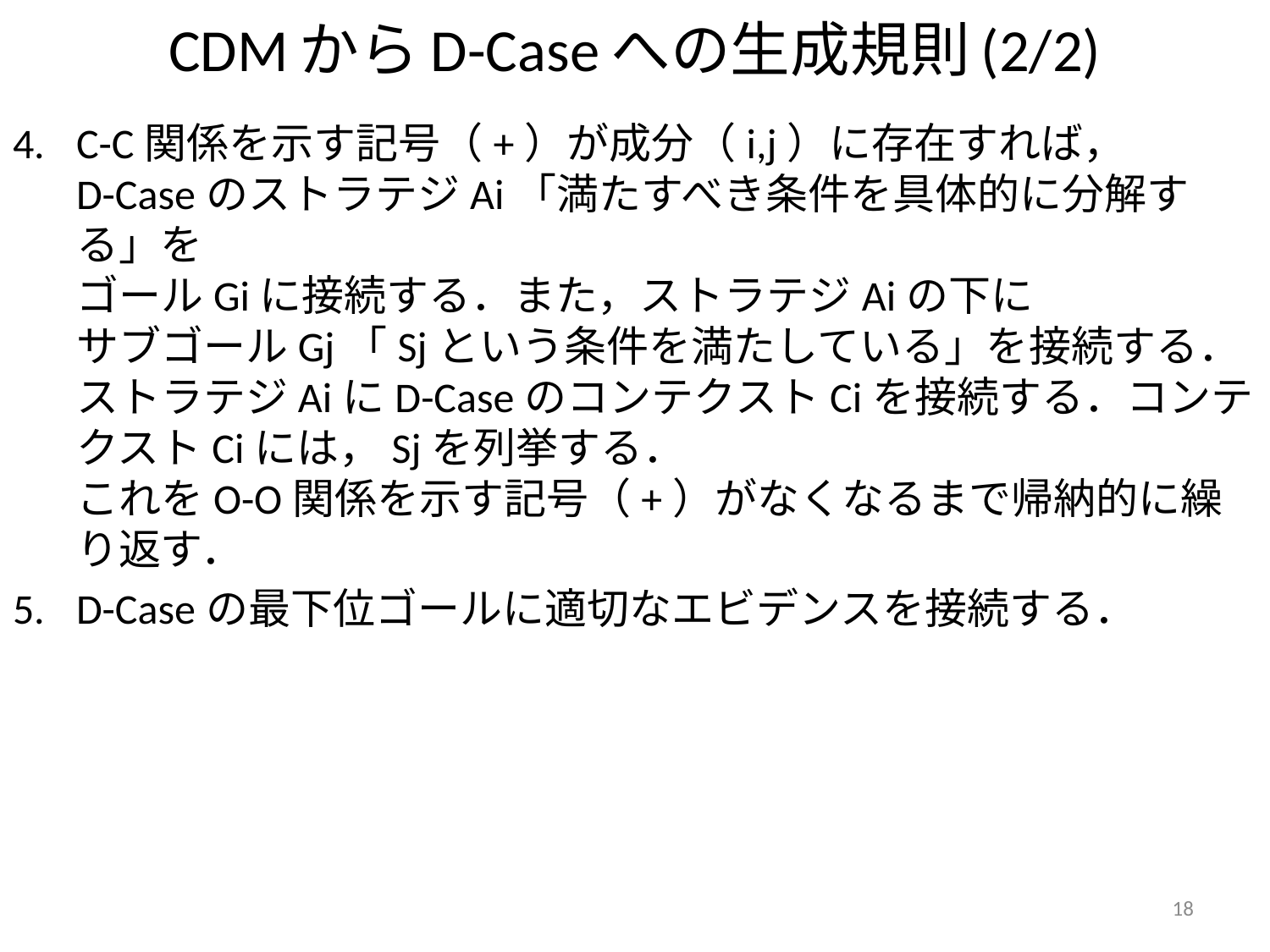

# CDMからD-Caseへの生成規則(2/2)
C-C関係を示す記号（+）が成分（i,j）に存在すれば，
D-CaseのストラテジAi「満たすべき条件を具体的に分解する」を
ゴールGiに接続する．また，ストラテジAiの下に
サブゴールGj「Sjという条件を満たしている」を接続する．
ストラテジAiにD-CaseのコンテクストCiを接続する．コンテクストCiには，Sjを列挙する．
これをO-O関係を示す記号（+）がなくなるまで帰納的に繰り返す．
D-Caseの最下位ゴールに適切なエビデンスを接続する．
18